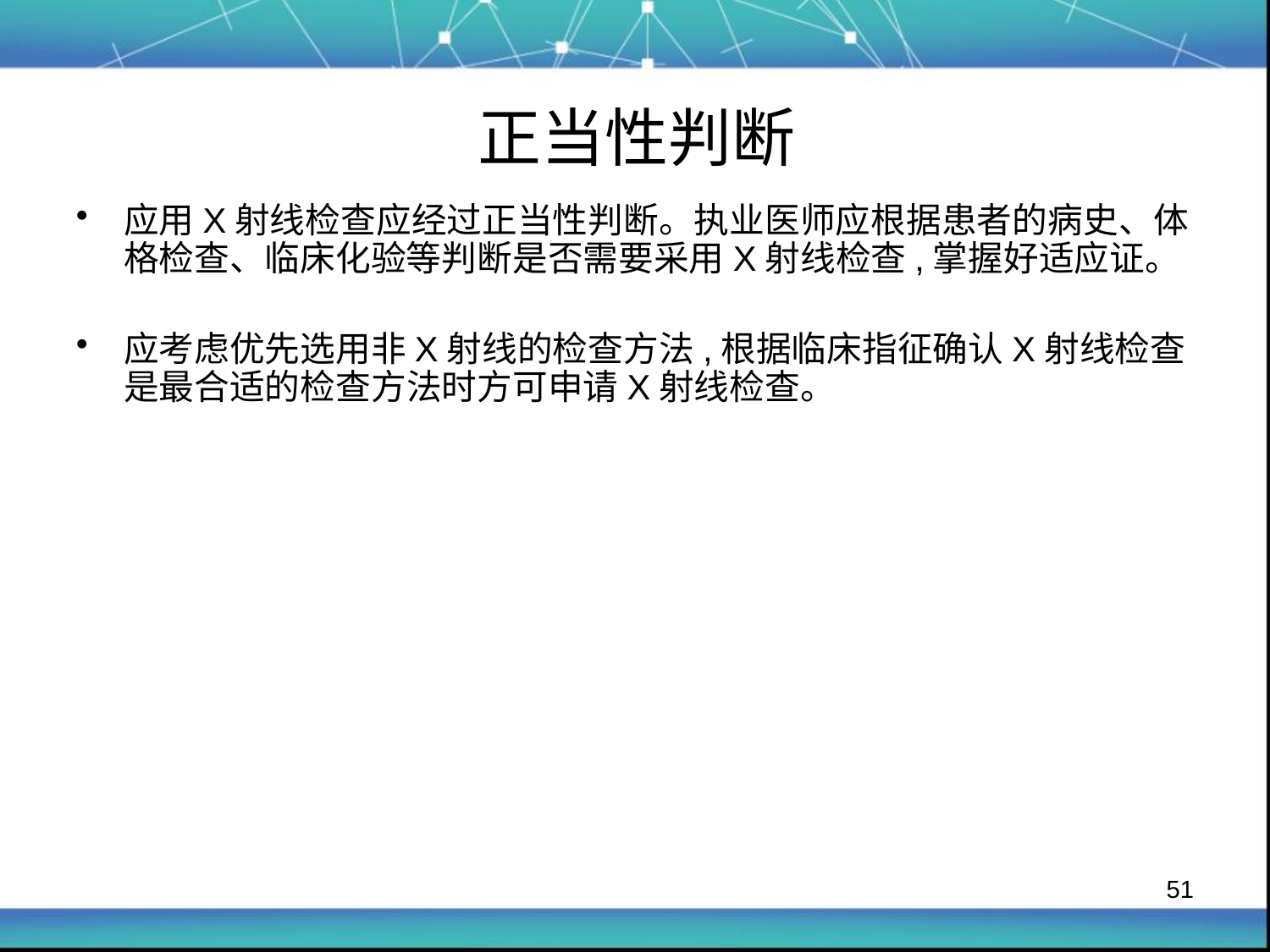

# 正当性判断
应用X射线检查应经过正当性判断。执业医师应根据患者的病史、体格检查、临床化验等判断是否需要采用X射线检查,掌握好适应证。

应考虑优先选用非X射线的检查方法,根据临床指征确认X射线检查是最合适的检查方法时方可申请X射线检查。
51